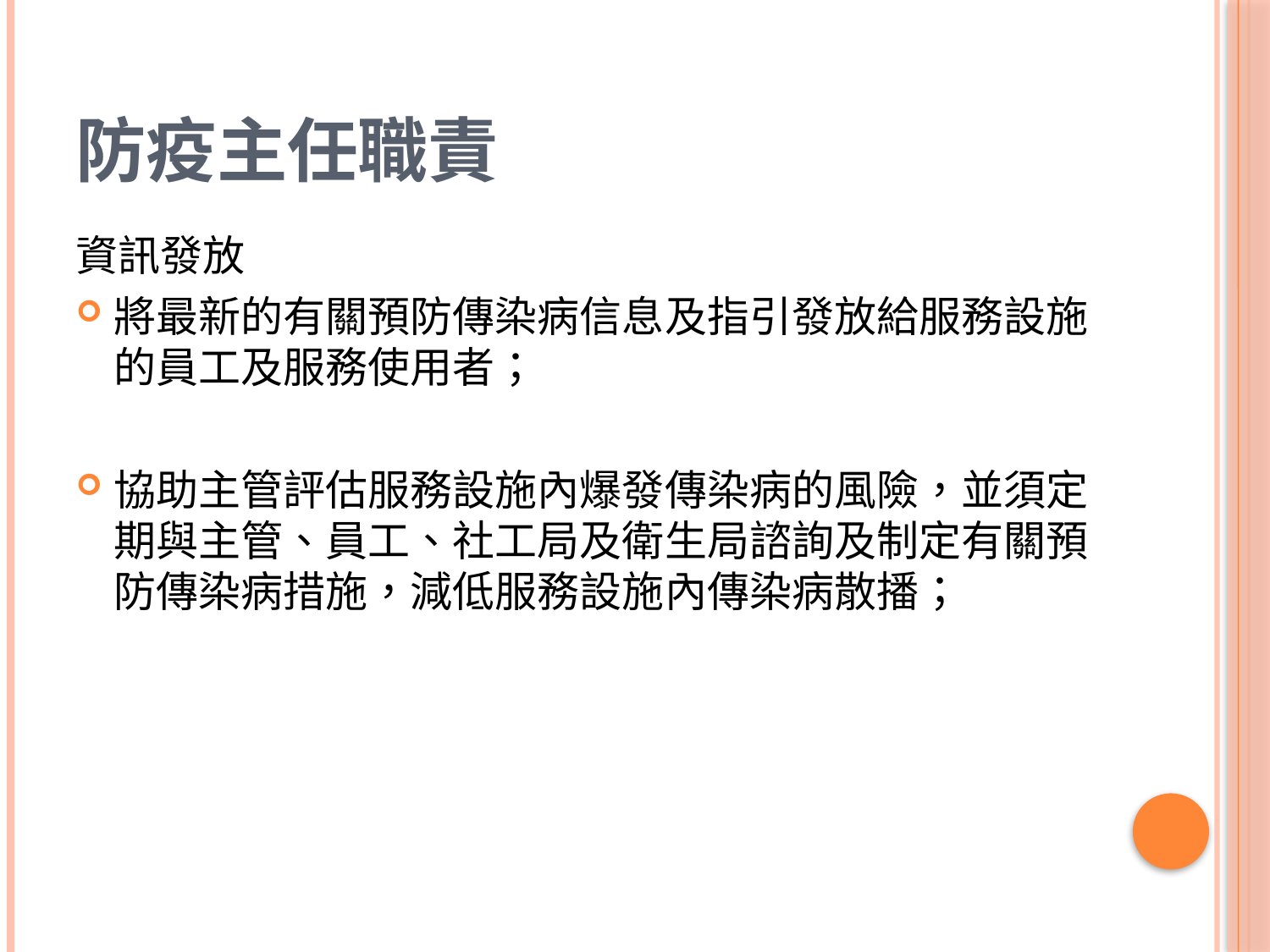

# 防疫主任職責
資訊發放
將最新的有關預防傳染病信息及指引發放給服務設施的員工及服務使用者；

協助主管評估服務設施內爆發傳染病的風險，並須定期與主管、員工、社工局及衛生局諮詢及制定有關預防傳染病措施，減低服務設施內傳染病散播；